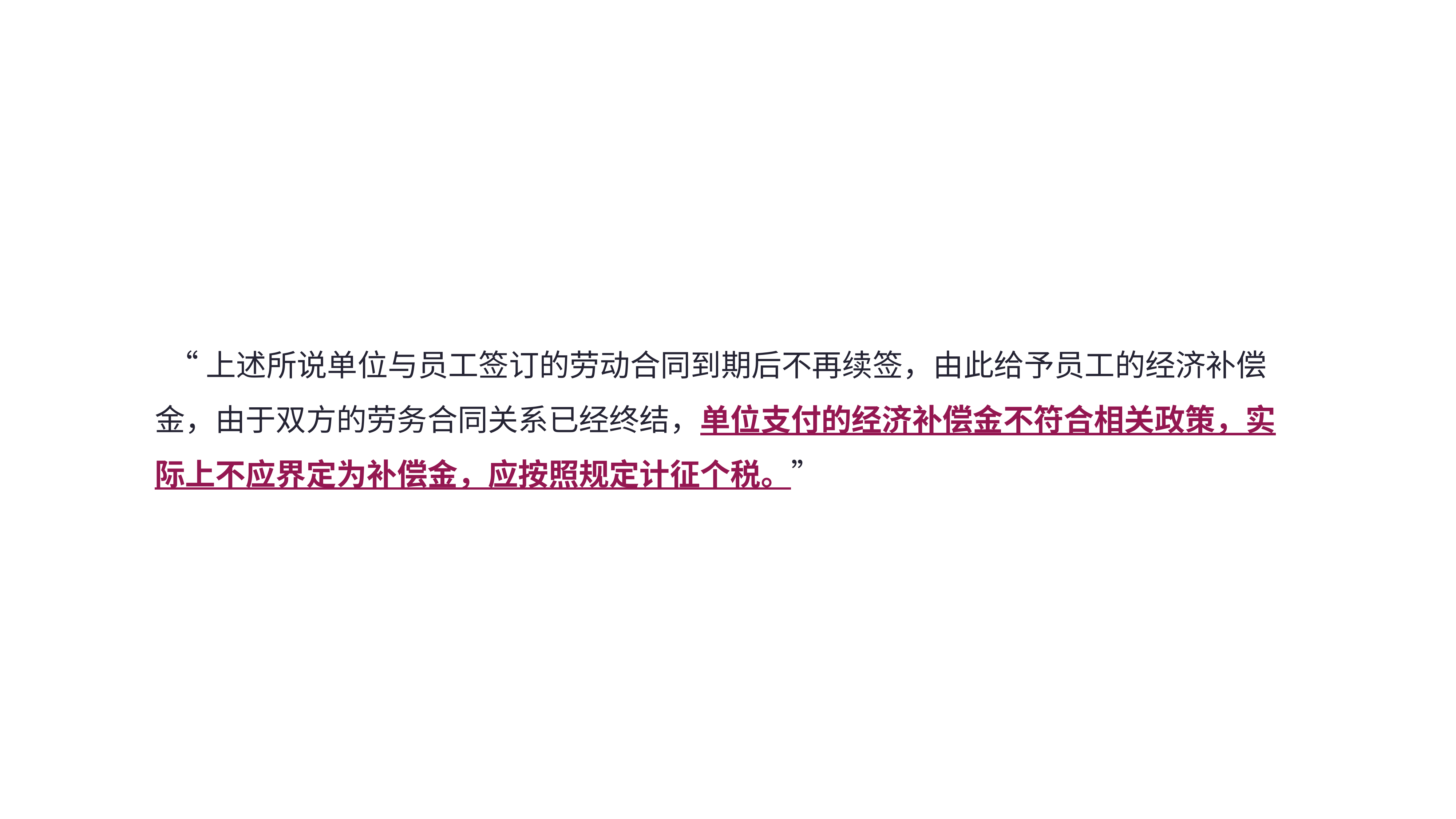

“上述所说单位与员工签订的劳动合同到期后不再续签，由此给予员工的经济补偿金，由于双方的劳务合同关系已经终结，单位支付的经济补偿金不符合相关政策，实际上不应界定为补偿金，应按照规定计征个税。”